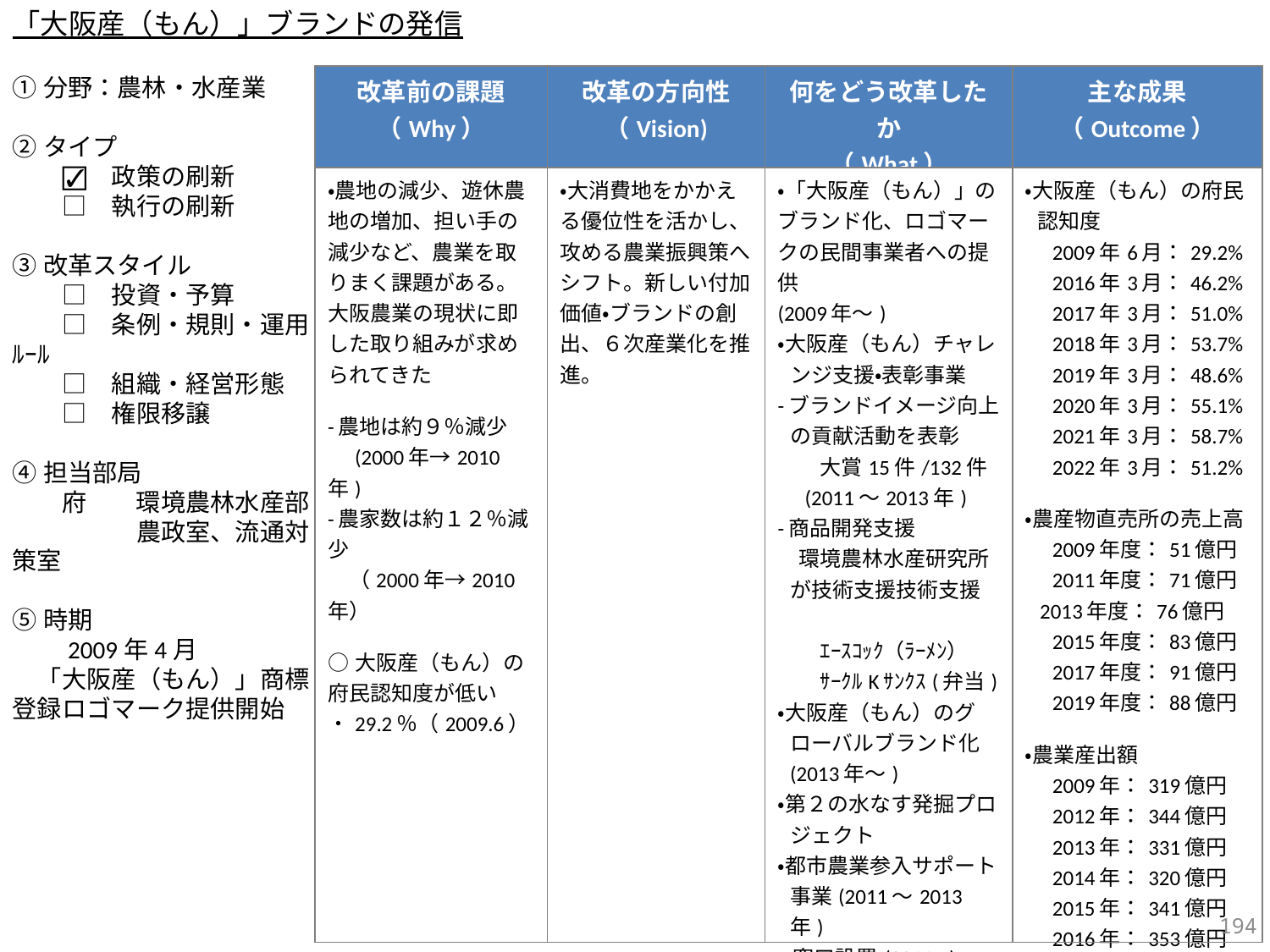

「大阪産（もん）」ブランドの発信
①分野：農林・水産業

②タイプ
　　☑　政策の刷新
　　□　執行の刷新

③改革スタイル
　　□　投資・予算
　　□　条例・規則・運用ﾙｰﾙ
　　□　組織・経営形態
　　□　権限移譲

④担当部局
　　府　　環境農林水産部
　　　　　農政室、流通対策室

⑤時期
　　2009年4月
　「大阪産（もん）」商標登録ロゴマーク提供開始
| 改革前の課題 （Why） | 改革の方向性 （Vision) | 何をどう改革したか （What） | 主な成果 （Outcome） |
| --- | --- | --- | --- |
| ・農地の減少、遊休農地の増加、担い手の減少など、農業を取りまく課題がある。大阪農業の現状に即した取り組みが求められてきた -農地は約９％減少 　(2000年→2010年) -農家数は約１２％減少 　（2000年→2010年） ○大阪産（もん）の府民認知度が低い ・29.2％（2009.6） | ・大消費地をかかえる優位性を活かし、攻める農業振興策へシフト。新しい付加価値・ブランドの創出、６次産業化を推進。 | ・「大阪産（もん）」のブランド化、ロゴマークの民間事業者への提供 (2009年～) ・大阪産（もん）チャレンジ支援・表彰事業 -ブランドイメージ向上の貢献活動を表彰 　　大賞15件/132件 　(2011～2013年) -商品開発支援 　環境農林水産研究所が技術支援技術支援　　　 　　ｴｰｽｺｯｸ（ﾗｰﾒﾝ） 　　ｻｰｸﾙKｻﾝｸｽ(弁当) ・大阪産（もん）のグローバルブランド化(2013年～) ・第２の水なす発掘プロジェクト ・都市農業参入サポート事業(2011～2013年) -窓口設置(2011.4) ・６次産業化の推進(2015年～) ・大阪産(もん)の首都圏、海外へ販路拡大(2016年～) | ・大阪産（もん）の府民認知度 　2009年6月：29.2% 　2016年3月：46.2% 　2017年3月：51.0% 　2018年3月：53.7% 　2019年3月：48.6% 　2020年3月：55.1% 　2021年3月：58.7% 　2022年3月：51.2% ・農産物直売所の売上高 　2009年度：51億円 　2011年度：71億円 2013年度：76億円 　2015年度：83億円 　2017年度：91億円 　2019年度：88億円 ・農業産出額 　2009年：319億円 　2012年：344億円 　2013年：331億円 　2014年：320億円 　2015年：341億円 　2016年：353億円 　2017年：357億円 　2018年：332億円 　2019年：320億円 　2020年：311億円 |
194